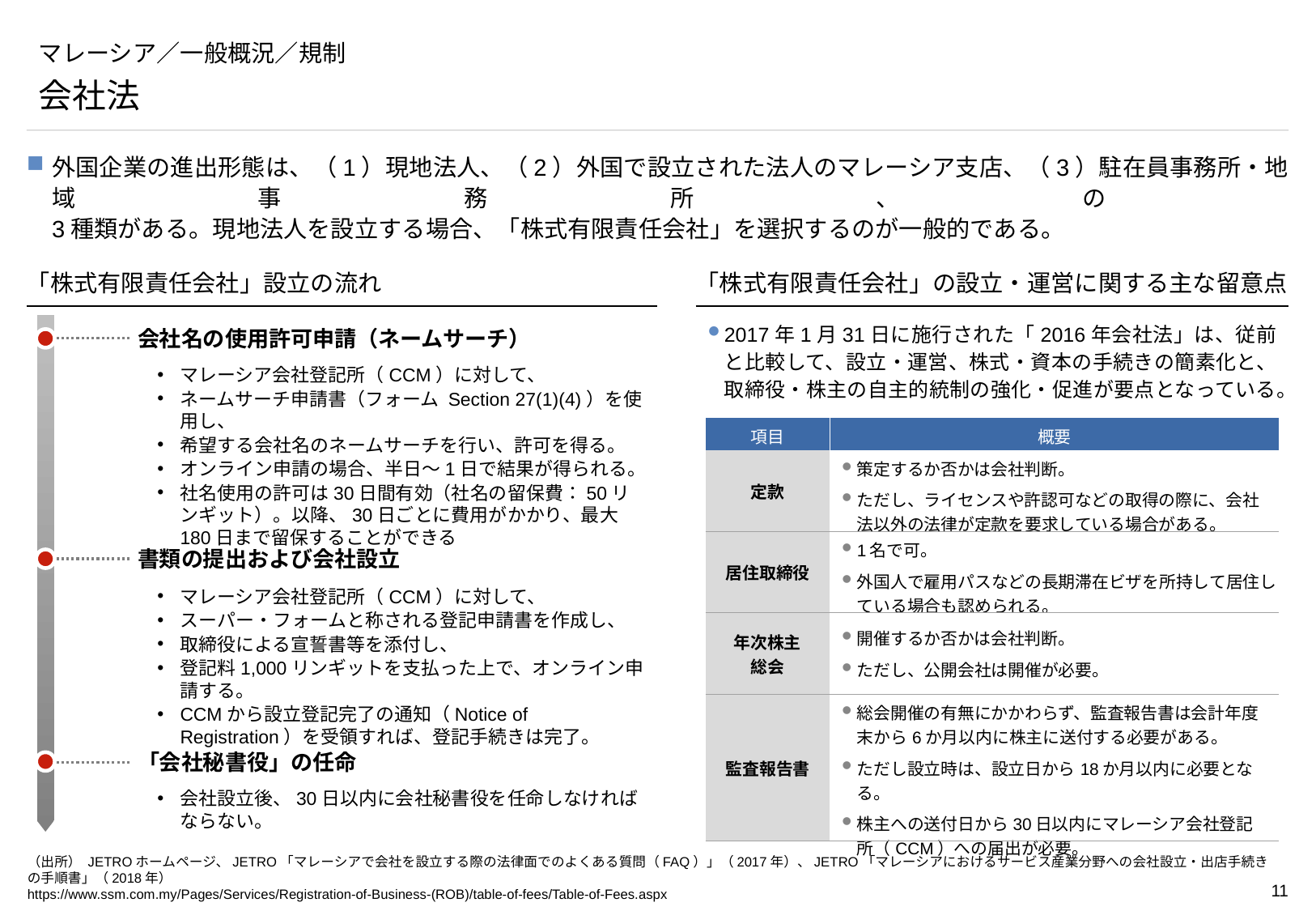

# マレーシア／一般概況／規制
会社法
外国企業の進出形態は、（1）現地法人、（2）外国で設立された法人のマレーシア支店、（3）駐在員事務所・地域事務所、の
3種類がある。現地法人を設立する場合、「株式有限責任会社」を選択するのが一般的である。
「株式有限責任会社」設立の流れ
「株式有限責任会社」の設立・運営に関する主な留意点
2017年1月31日に施行された「2016年会社法」は、従前と比較して、設立・運営、株式・資本の手続きの簡素化と、取締役・株主の自主的統制の強化・促進が要点となっている。
会社名の使用許可申請（ネームサーチ）

マレーシア会社登記所（CCM）に対して、
ネームサーチ申請書（フォーム Section 27(1)(4)）を使用し、
希望する会社名のネームサーチを行い、許可を得る。
オンライン申請の場合、半日～1日で結果が得られる。
社名使用の許可は30日間有効（社名の留保費：50リンギット）。以降、30日ごとに費用がかかり、最大180日まで留保することができる
| 項目 | 概要 |
| --- | --- |
| 定款 | 策定するか否かは会社判断。 ただし、ライセンスや許認可などの取得の際に、会社法以外の法律が定款を要求している場合がある。 |
| 居住取締役 | 1名で可。 外国人で雇用パスなどの長期滞在ビザを所持して居住している場合も認められる。 |
| 年次株主 総会 | 開催するか否かは会社判断。 ただし、公開会社は開催が必要。 |
| 監査報告書 | 総会開催の有無にかかわらず、監査報告書は会計年度末から6か月以内に株主に送付する必要がある。 ただし設立時は、設立日から18か月以内に必要となる。 株主への送付日から30日以内にマレーシア会社登記所（CCM）への届出が必要。 |
書類の提出および会社設立

マレーシア会社登記所（CCM）に対して、
スーパー・フォームと称される登記申請書を作成し、
取締役による宣誓書等を添付し、
登記料1,000リンギットを支払った上で、オンライン申請する。
CCMから設立登記完了の通知（Notice of Registration）を受領すれば、登記手続きは完了。
「会社秘書役」の任命

会社設立後、30日以内に会社秘書役を任命しなければならない。
（出所） JETROホームページ、JETRO「マレーシアで会社を設立する際の法律面でのよくある質問（FAQ）」（2017年）、JETRO「マレーシアにおけるサービス産業分野への会社設立・出店手続きの手順書」（2018年）
https://www.ssm.com.my/Pages/Services/Registration-of-Business-(ROB)/table-of-fees/Table-of-Fees.aspx